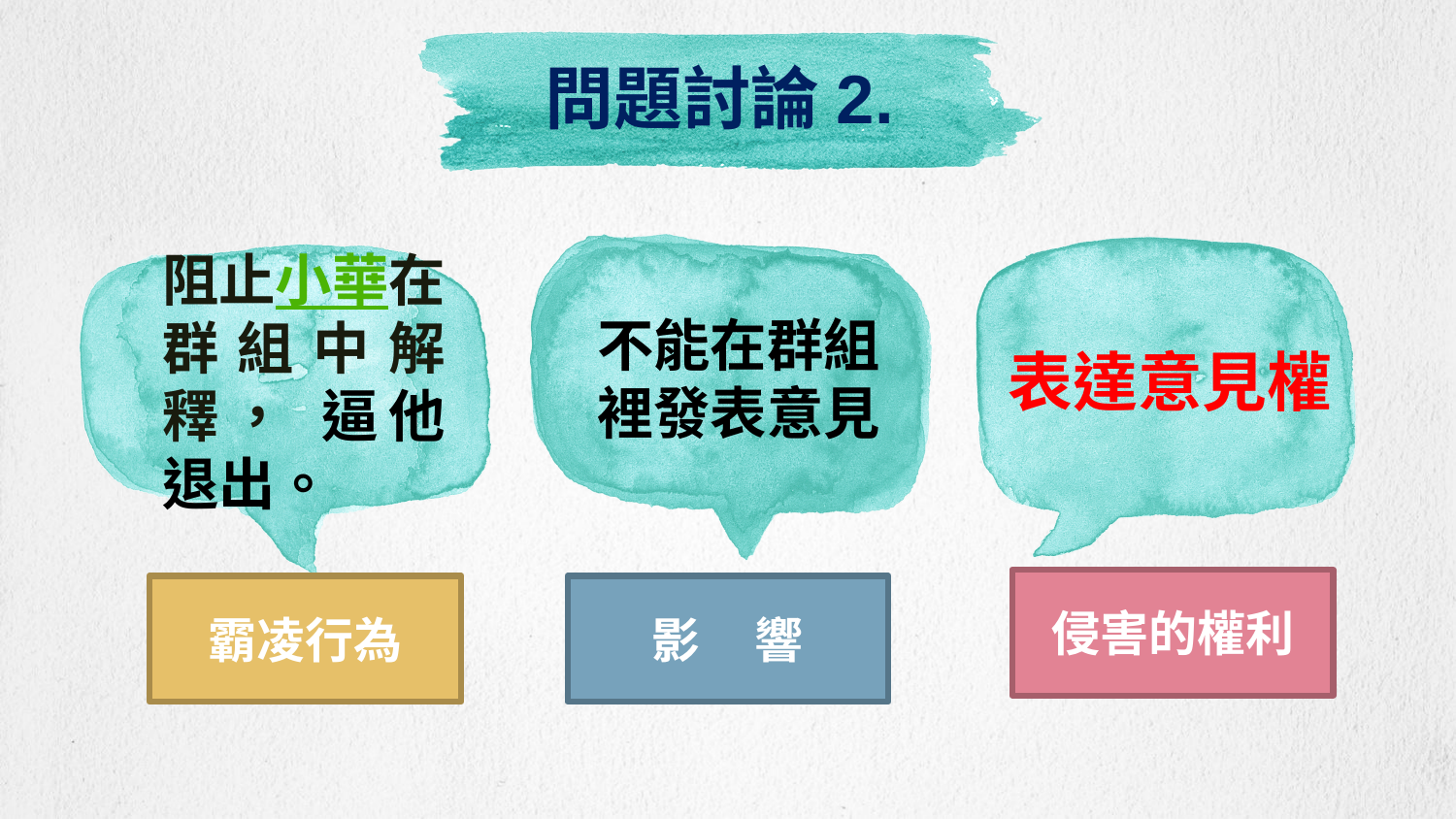

# 問題討論2.
阻止小華在群組中解釋， 逼他退出。
不能在群組裡發表意見
表達意見權
侵害的權利
霸凌行為
影     響